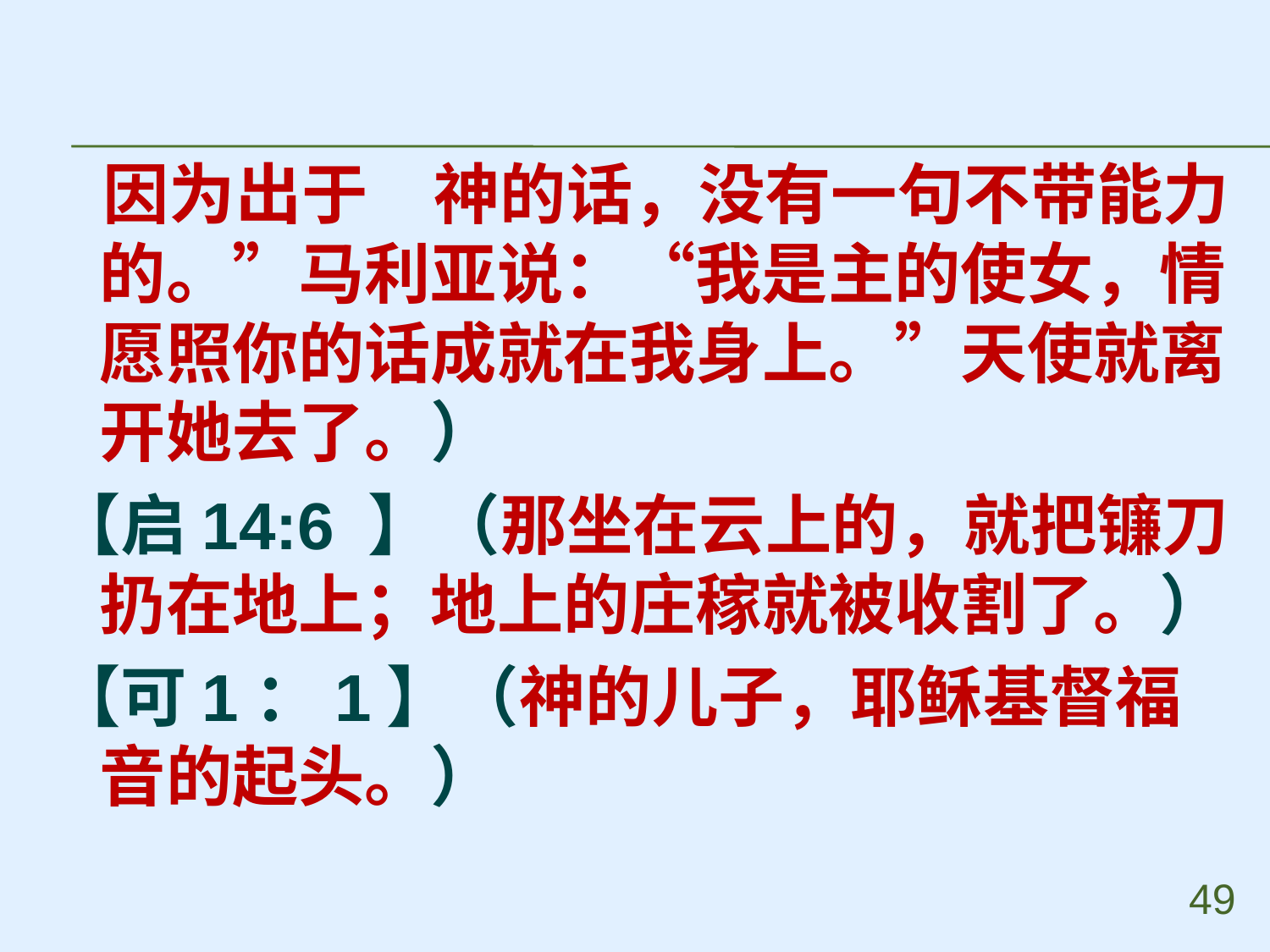

因为出于　神的话，没有一句不带能力的。”马利亚说：“我是主的使女，情愿照你的话成就在我身上。”天使就离开她去了。）
【启14:6 】（那坐在云上的，就把镰刀扔在地上；地上的庄稼就被收割了。）
【可1：1】（神的儿子，耶稣基督福音的起头。）

49